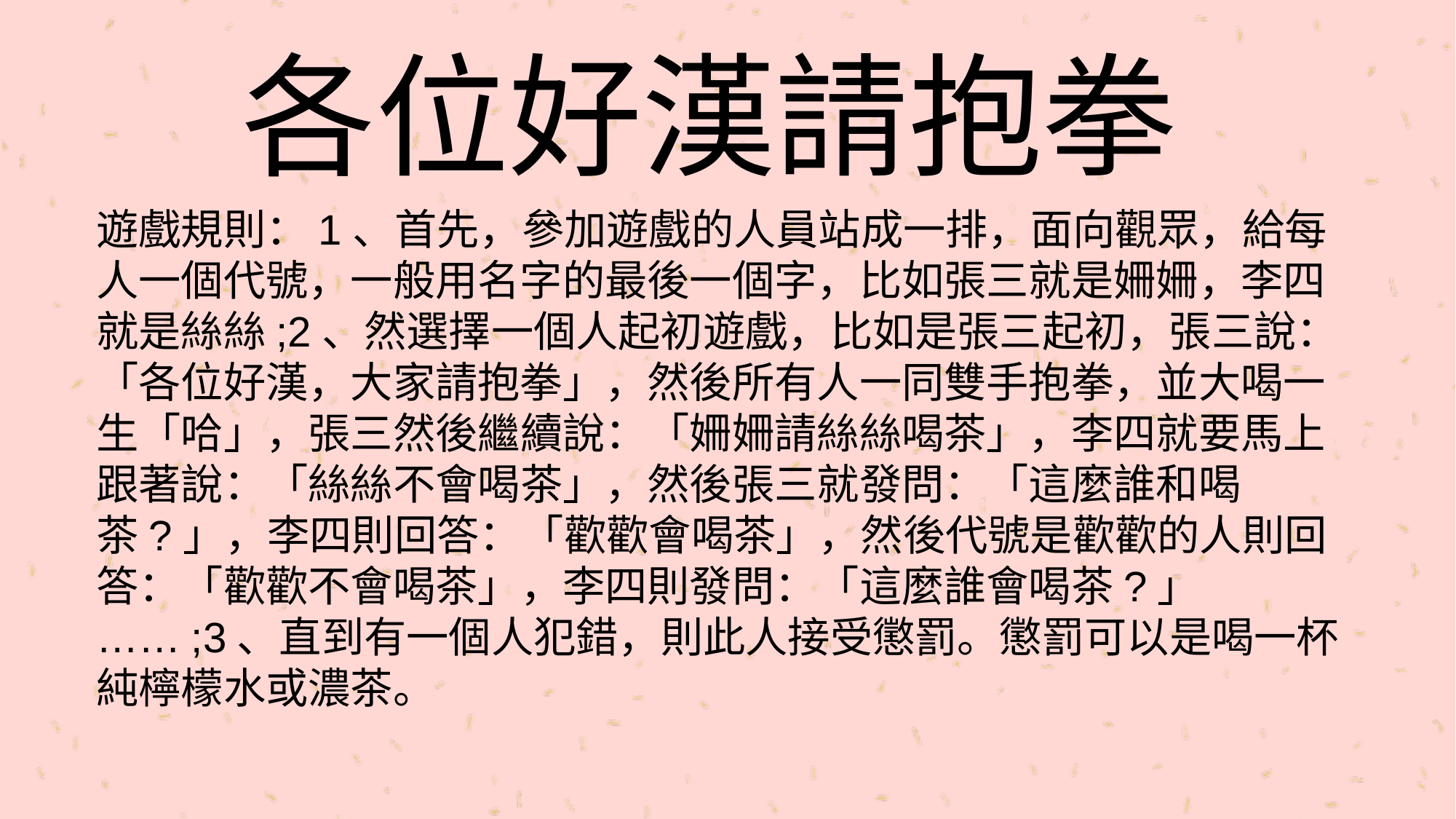

各位好漢請抱拳
遊戲規則：1、首先，參加遊戲的人員站成一排，面向觀眾，給每人一個代號，一般用名字的最後一個字，比如張三就是姍姍，李四就是絲絲;2、然選擇一個人起初遊戲，比如是張三起初，張三說：「各位好漢，大家請抱拳」，然後所有人一同雙手抱拳，並大喝一生「哈」，張三然後繼續說：「姍姍請絲絲喝茶」，李四就要馬上跟著說：「絲絲不會喝茶」，然後張三就發問：「這麼誰和喝茶?」，李四則回答：「歡歡會喝茶」，然後代號是歡歡的人則回答：「歡歡不會喝茶」，李四則發問：「這麼誰會喝茶?」……;3、直到有一個人犯錯，則此人接受懲罰。懲罰可以是喝一杯純檸檬水或濃茶。